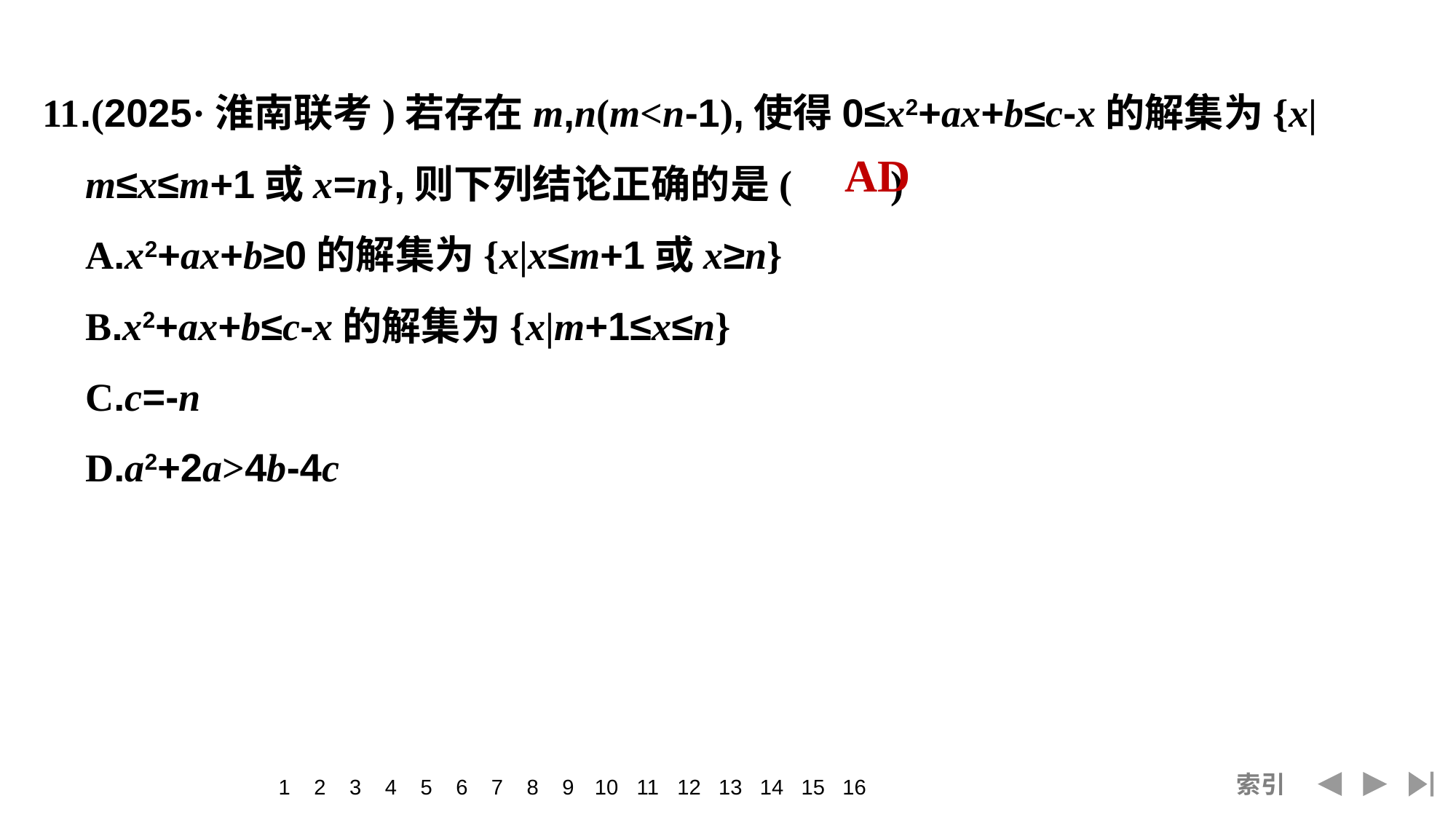

11.(2025·淮南联考)若存在m,n(m<n-1),使得0≤x2+ax+b≤c-x的解集为{x|m≤x≤m+1或x=n},则下列结论正确的是(　　)
	A.x2+ax+b≥0的解集为{x|x≤m+1或x≥n}
	B.x2+ax+b≤c-x的解集为{x|m+1≤x≤n}
	C.c=-n
	D.a2+2a>4b-4c
AD